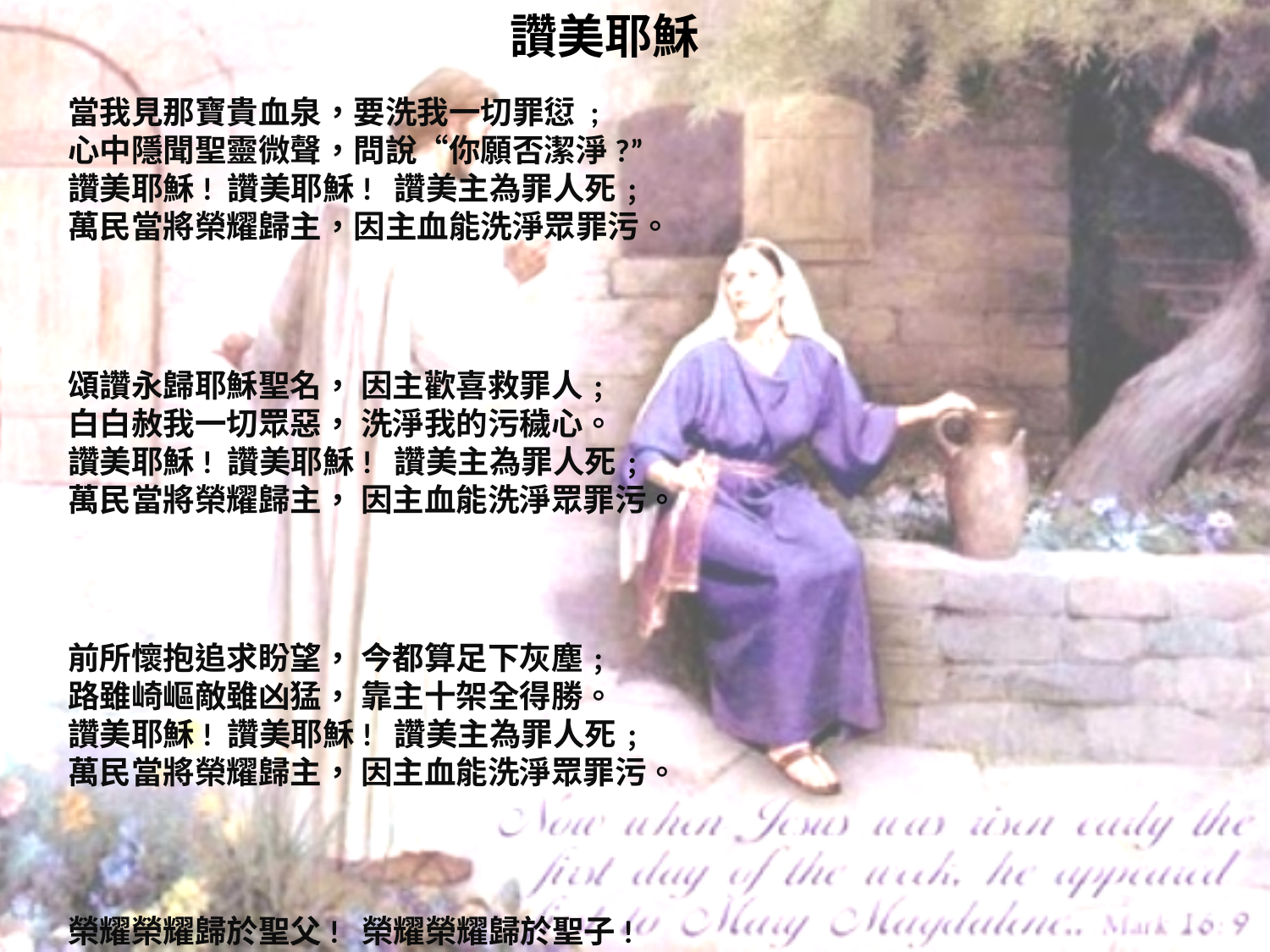

# 讚美耶穌
當我見那寶貴血泉，要洗我一切罪愆 ;
心中隱聞聖靈微聲，問說“你願否潔淨?”
讚美耶穌! 讚美耶穌!  讚美主為罪人死﹔
萬民當將榮耀歸主，因主血能洗淨眾罪污。
頌讚永歸耶穌聖名， 因主歡喜救罪人﹔
白白赦我一切眾惡， 洗淨我的污穢心。
讚美耶穌! 讚美耶穌!  讚美主為罪人死﹔
萬民當將榮耀歸主， 因主血能洗淨眾罪污。
前所懷抱追求盼望， 今都算足下灰塵﹔
路雖崎嶇敵雖凶猛， 靠主十架全得勝。
讚美耶穌! 讚美耶穌!  讚美主為罪人死﹔
萬民當將榮耀歸主， 因主血能洗淨眾罪污。
榮耀榮耀歸於聖父!  榮耀榮耀歸於聖子!
榮耀榮耀歸於聖靈!  榮耀歸於三一主 !                讚美耶穌! 讚美耶穌! 讚美主為罪人死﹔         萬民當將榮耀歸主， 因主血能洗淨眾罪污。